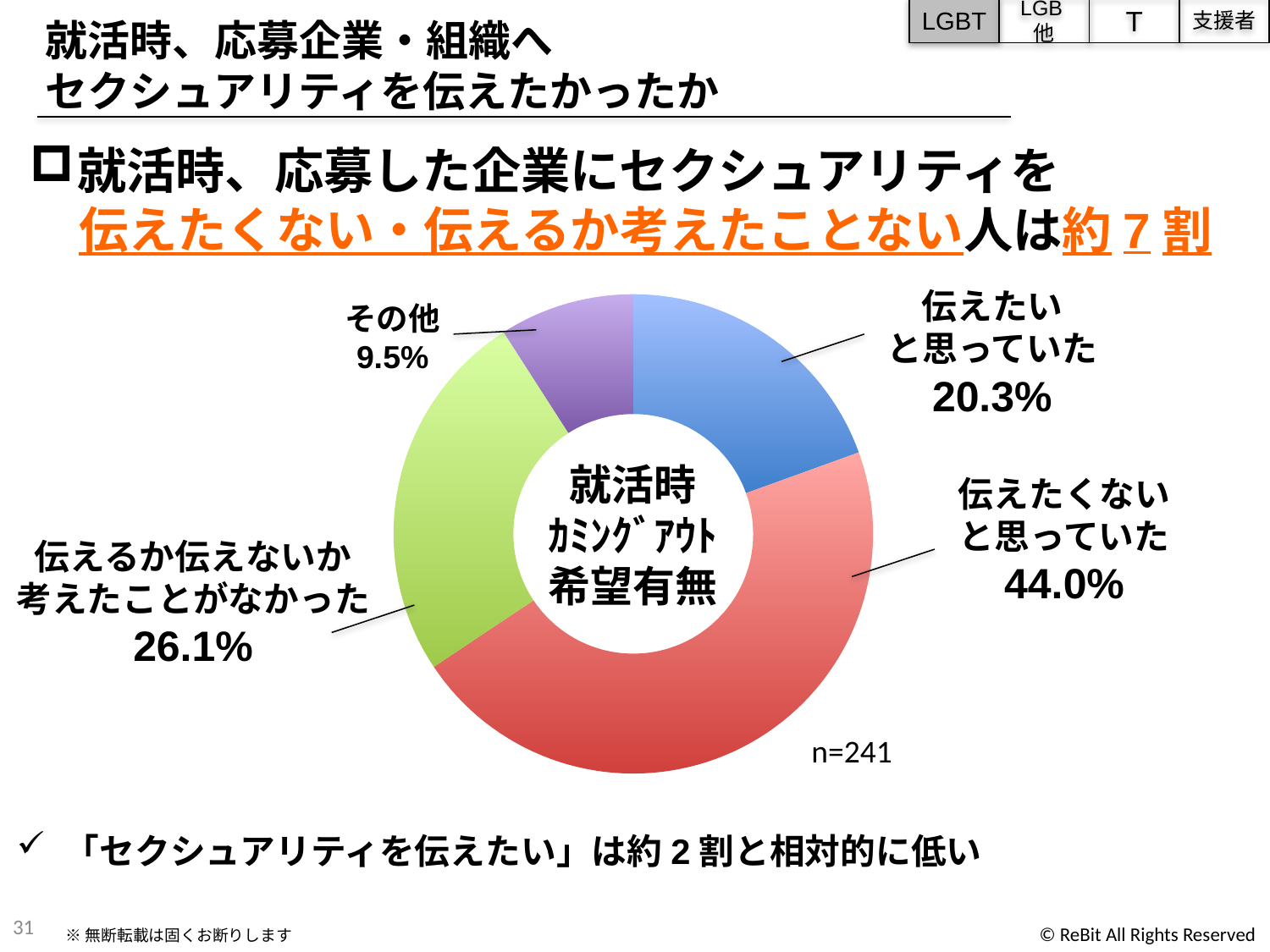

LGBT
LGB他
T
支援者

就活時、応募企業・組織へ
セクシュアリティを伝えたかったか
就活時、応募した企業にセクシュアリティを
　伝えたくない・伝えるか考えたことない人は約7割
伝えたい
と思っていた
20.3%

### Chart

| Category |  |
|---|---|
| 伝えたいと思っていた | 0.195 |
| 伝えたくないと思っていた | 0.462 |
| 伝えるか伝えないか考えたことがなかった | 0.253 |
| その他 | 0.091 |
その他
9.5%
就活時
ｶﾐﾝｸﾞｱｳﾄ
希望有無
伝えたくない
と思っていた
44.0%
伝えるか伝えないか
考えたことがなかった
26.1%
n=241
「セクシュアリティを伝えたい」は約2割と相対的に低い
31